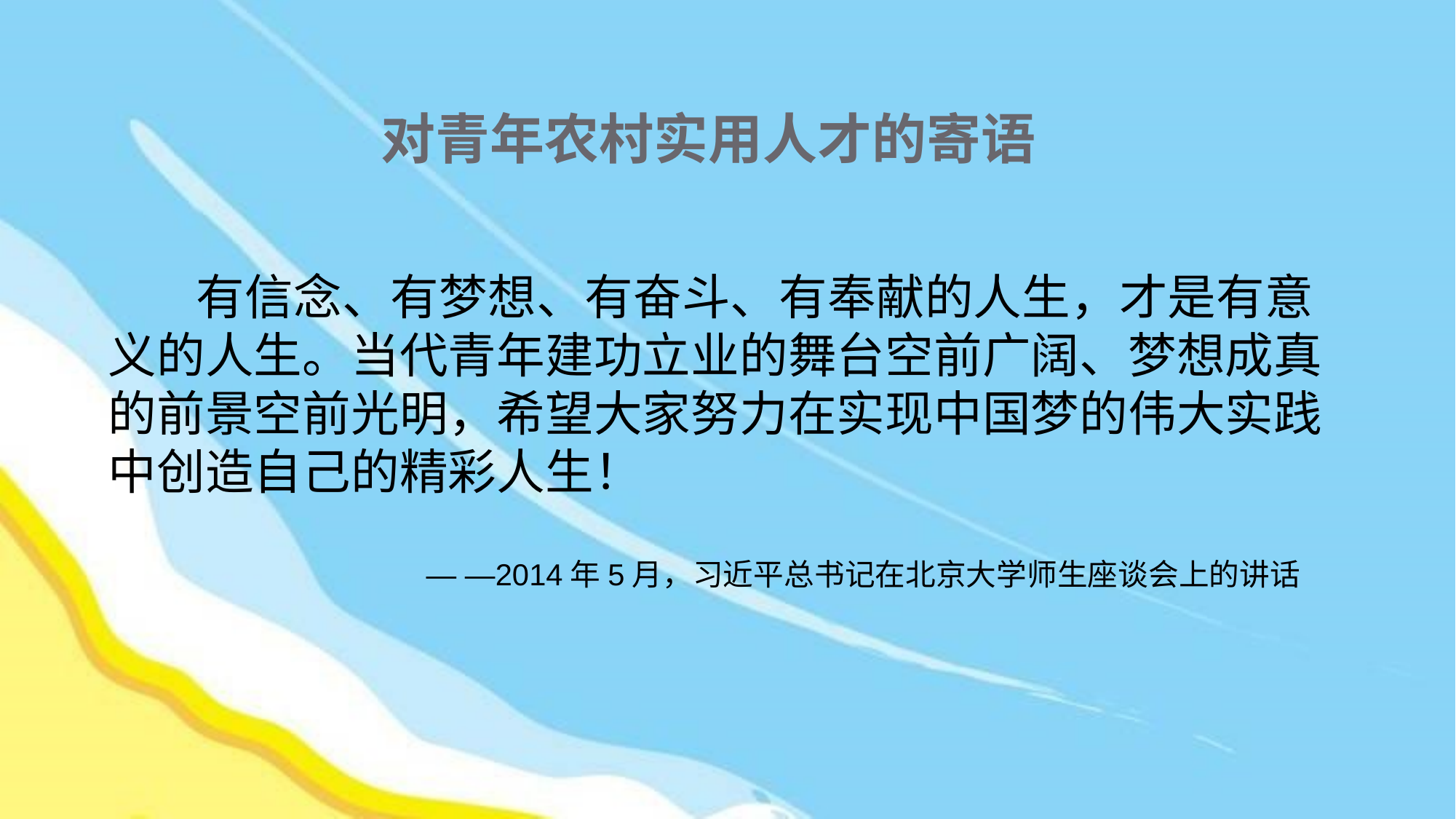

# 对青年农村实用人才的寄语
       有信念、有梦想、有奋斗、有奉献的人生，才是有意义的人生。当代青年建功立业的舞台空前广阔、梦想成真的前景空前光明，希望大家努力在实现中国梦的伟大实践中创造自己的精彩人生！

                                      — —2014年5月，习近平总书记在北京大学师生座谈会上的讲话